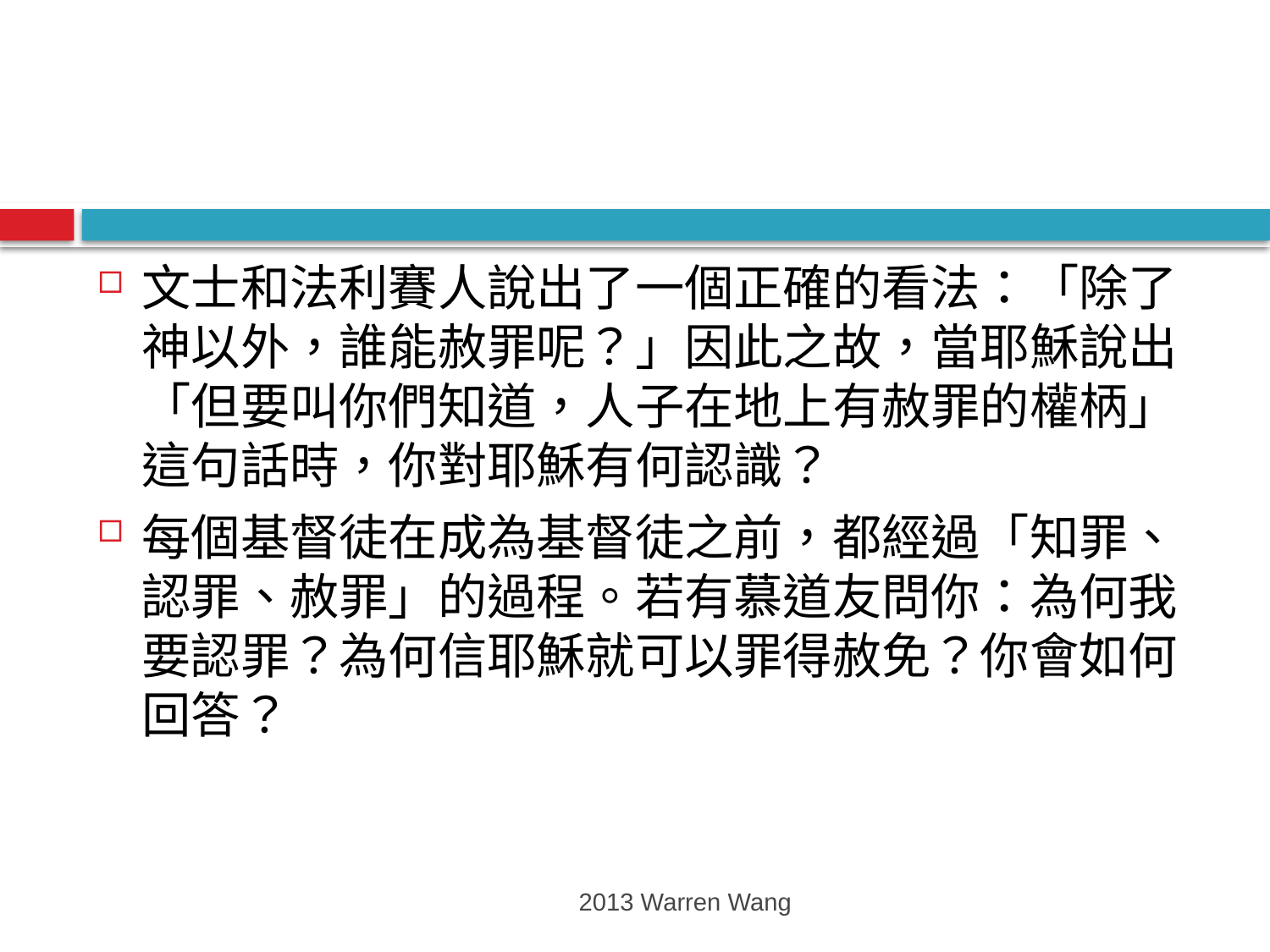

#
文士和法利賽人說出了一個正確的看法：「除了神以外，誰能赦罪呢？」因此之故，當耶穌說出「但要叫你們知道，人子在地上有赦罪的權柄」這句話時，你對耶穌有何認識？
每個基督徒在成為基督徒之前，都經過「知罪、認罪、赦罪」的過程。若有慕道友問你：為何我要認罪？為何信耶穌就可以罪得赦免？你會如何回答？
2013 Warren Wang